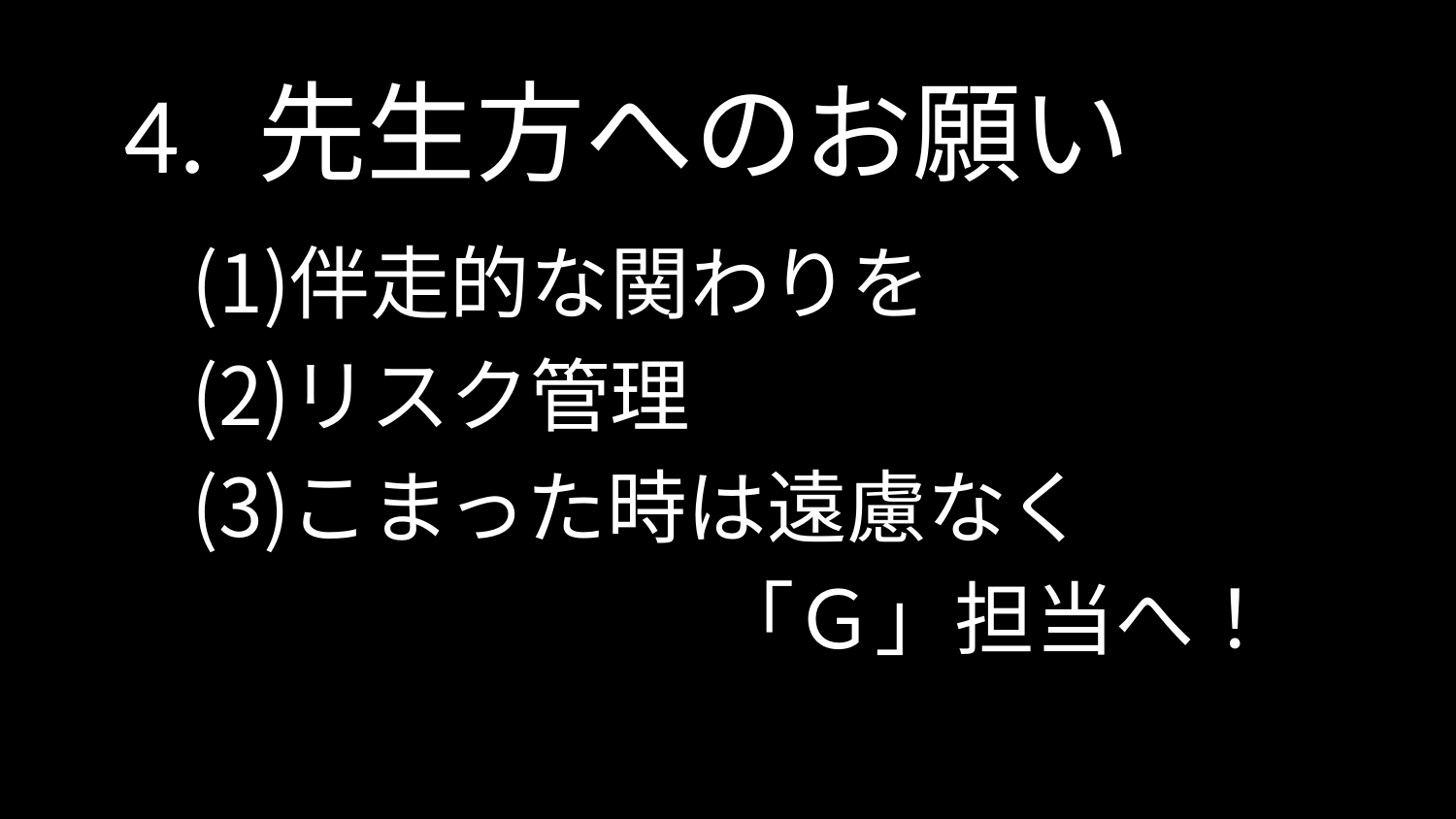

# 4. 先生方へのお願い

伴走的な関わりを
リスク管理
こまった時は遠慮なく
「Ｇ」担当へ！